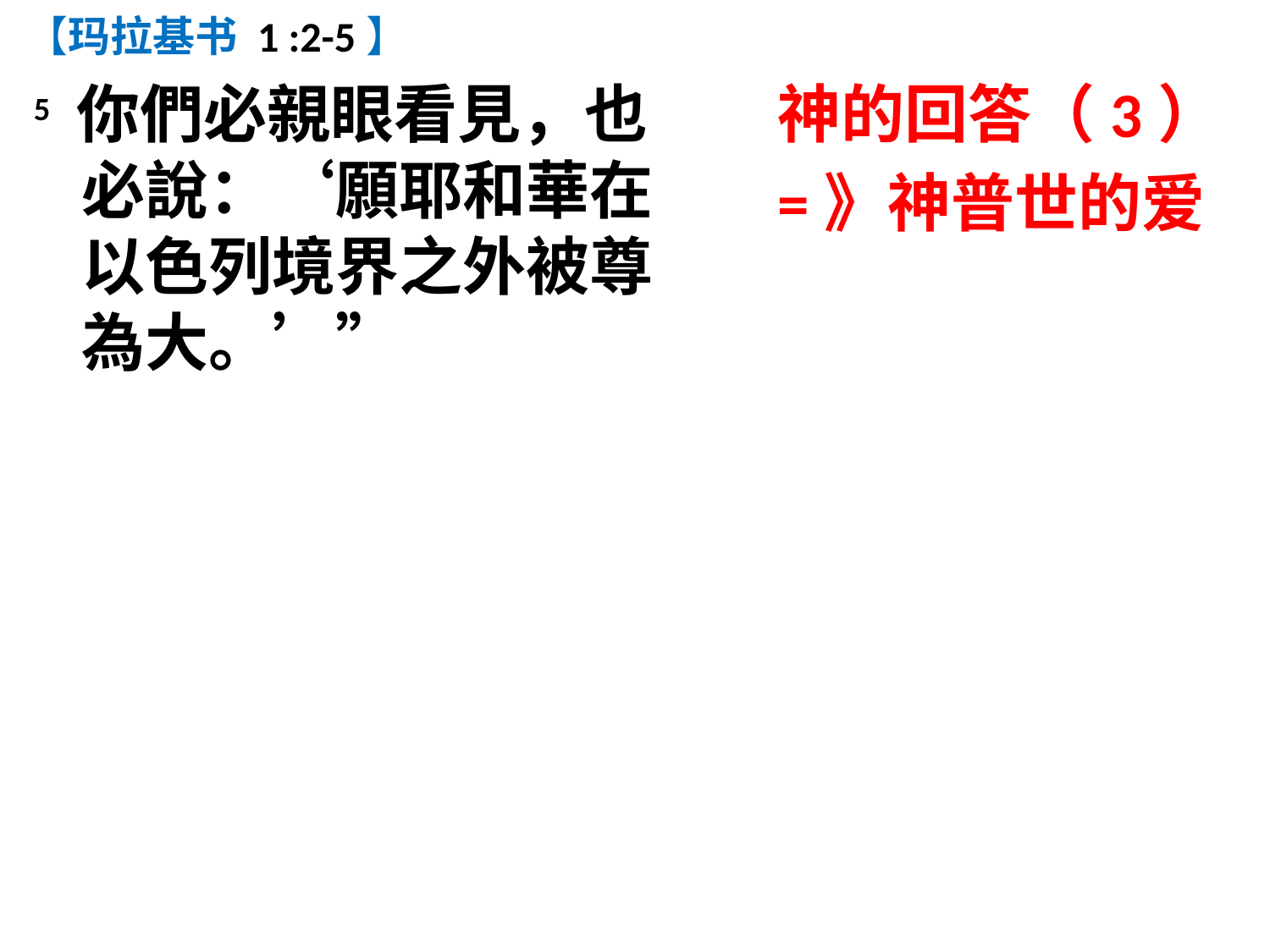

【玛拉基书 1 :2-5】
5 你們必親眼看見，也必說：‘願耶和華在以色列境界之外被尊為大。’”
神的回答（3）
=》神普世的爱